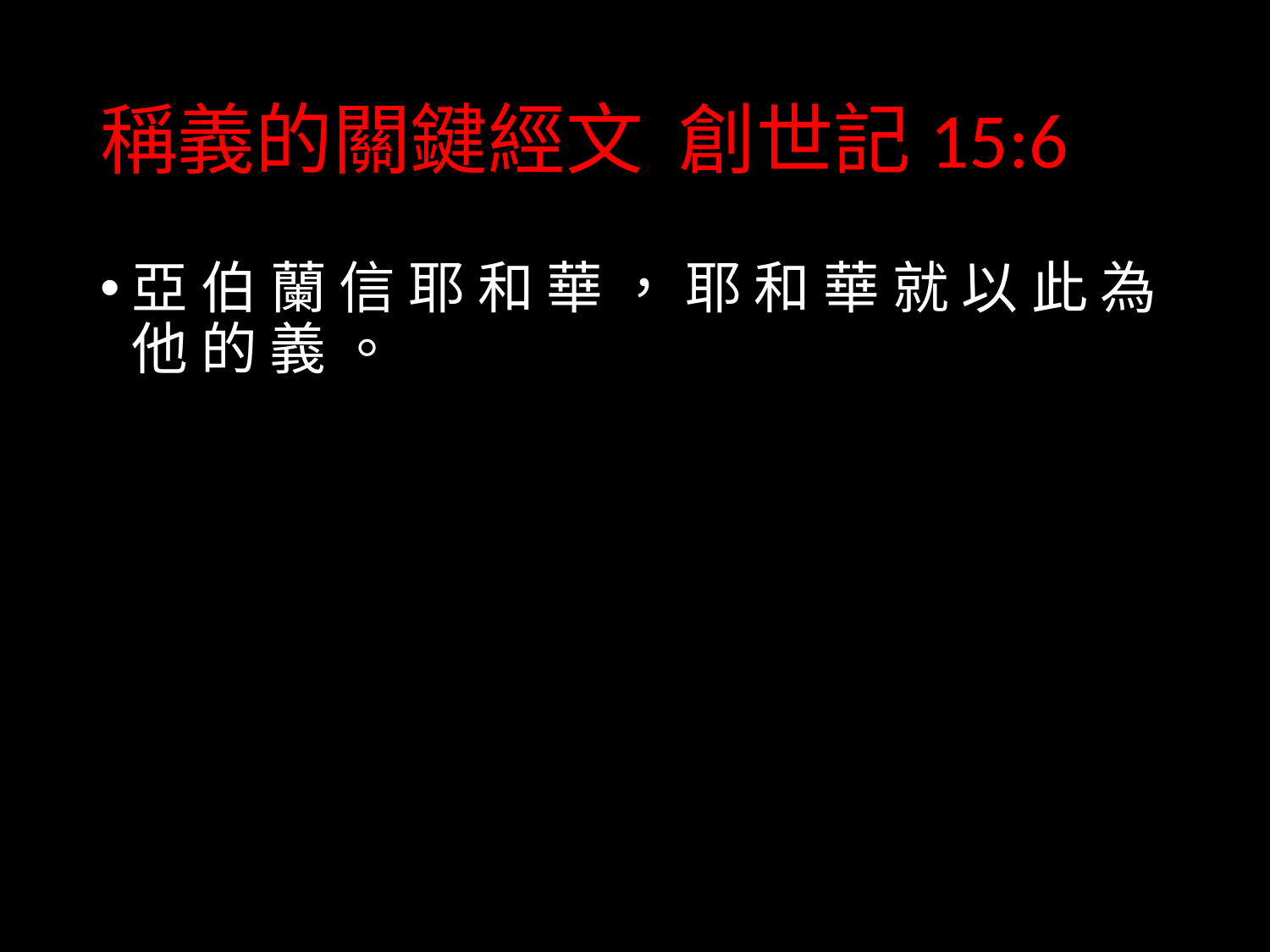

# 稱義的關鍵經文  創世記15:6
亞 伯 蘭 信 耶 和 華 ， 耶 和 華 就 以 此 為 他 的 義 。